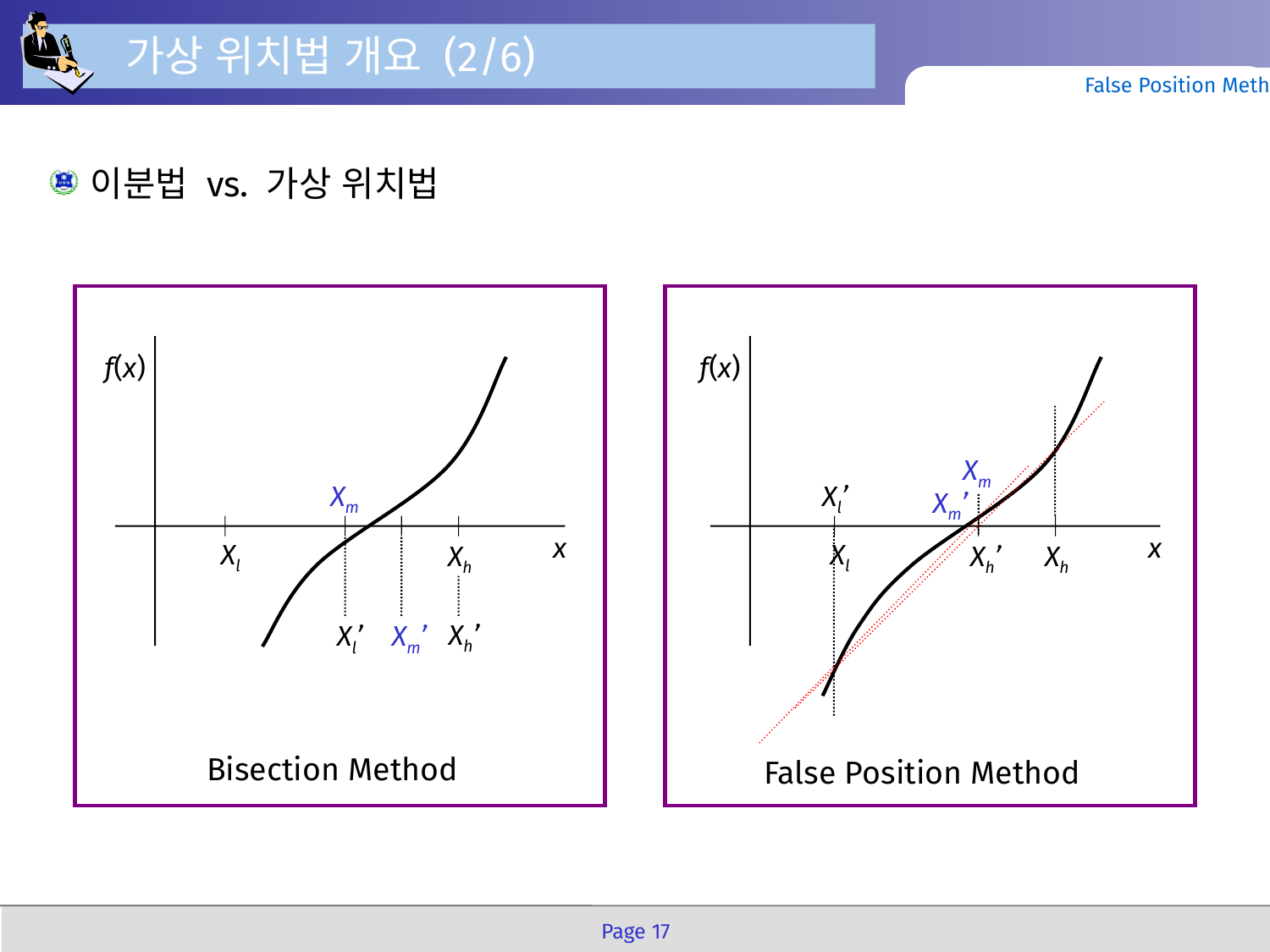

가상 위치법 개요 (2/6)
False Position Method
이분법 vs. 가상 위치법

f(x)

f(x)

Xm

Xm’
Xl’
Xm

x

x
Xl
Xl

Xh

Xh’
Xh

Xh’
Xl’
Xm’
Bisection Method
False Position Method
Page 17